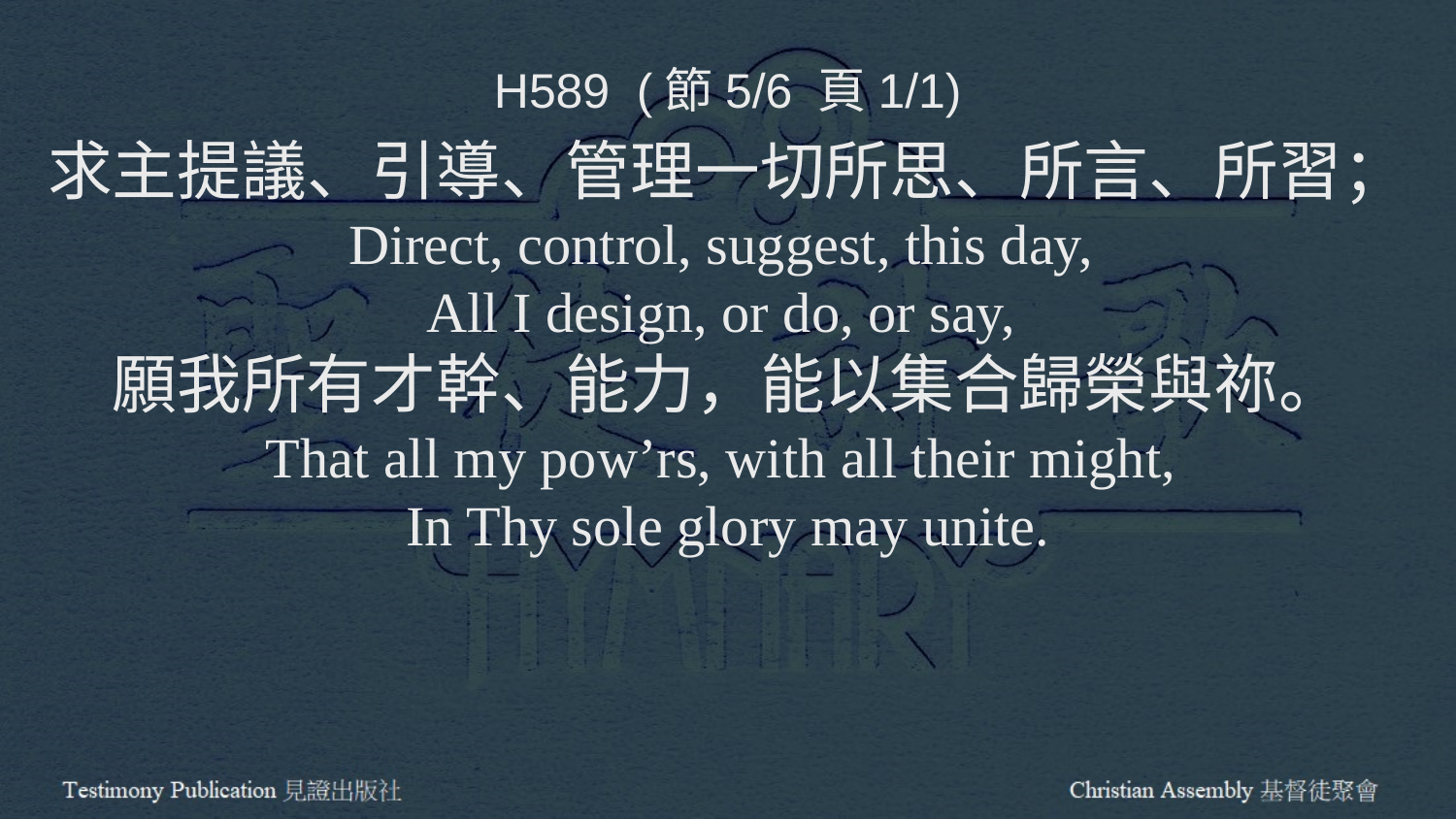

H589  (節5/6 頁1/1)
求主提議、引導、管理一切所思、所言、所習；
Direct, control, suggest, this day,
All I design, or do, or say,
願我所有才幹、能力，能以集合歸榮與祢。
That all my pow’rs, with all their might,
In Thy sole glory may unite.